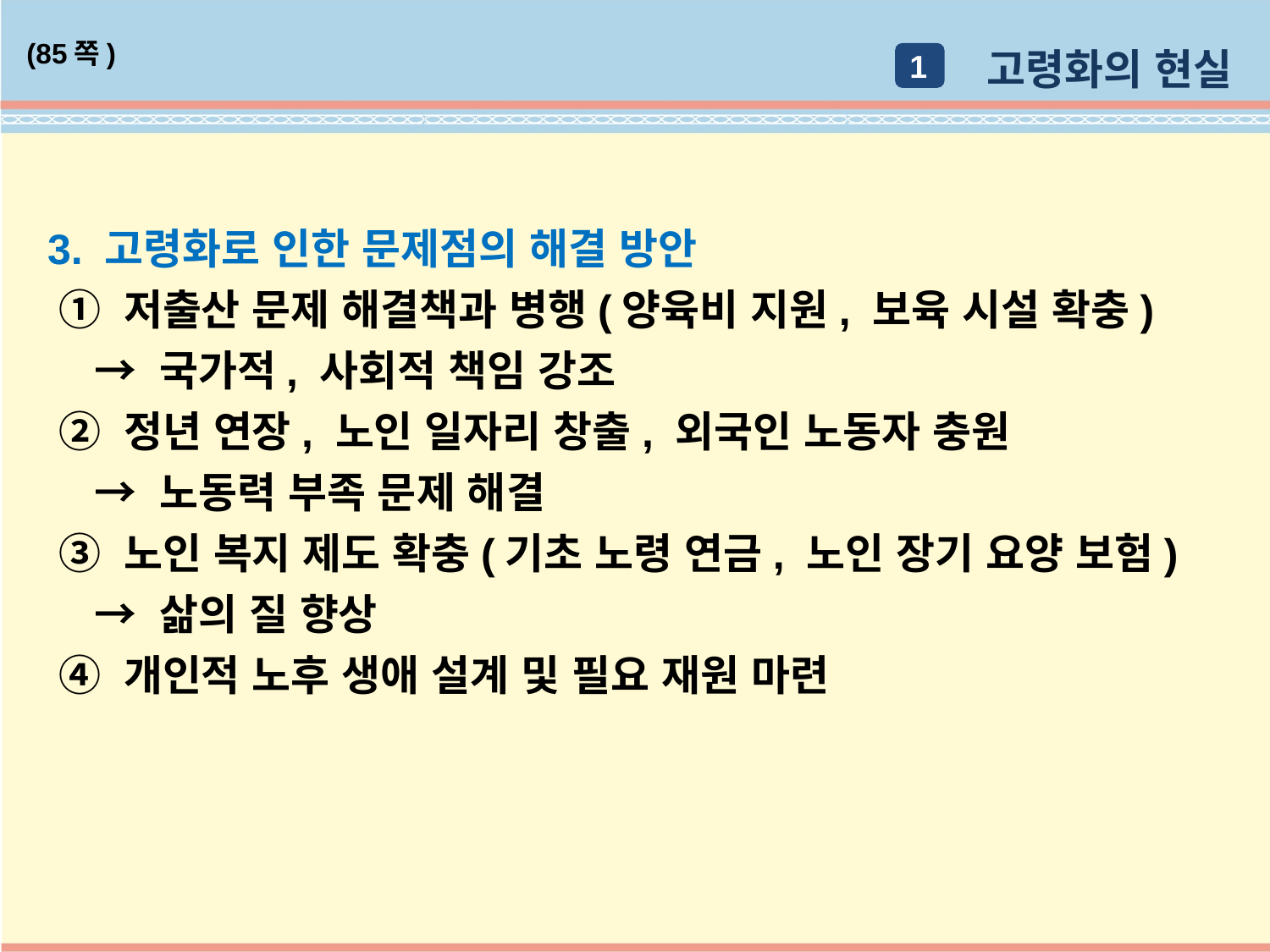

고령화의 현실
(85쪽)
1
3. 고령화로 인한 문제점의 해결 방안
 ① 저출산 문제 해결책과 병행(양육비 지원, 보육 시설 확충)
    → 국가적, 사회적 책임 강조
 ② 정년 연장, 노인 일자리 창출, 외국인 노동자 충원
    → 노동력 부족 문제 해결
 ③ 노인 복지 제도 확충(기초 노령 연금, 노인 장기 요양 보험)
    → 삶의 질 향상
 ④ 개인적 노후 생애 설계 및 필요 재원 마련